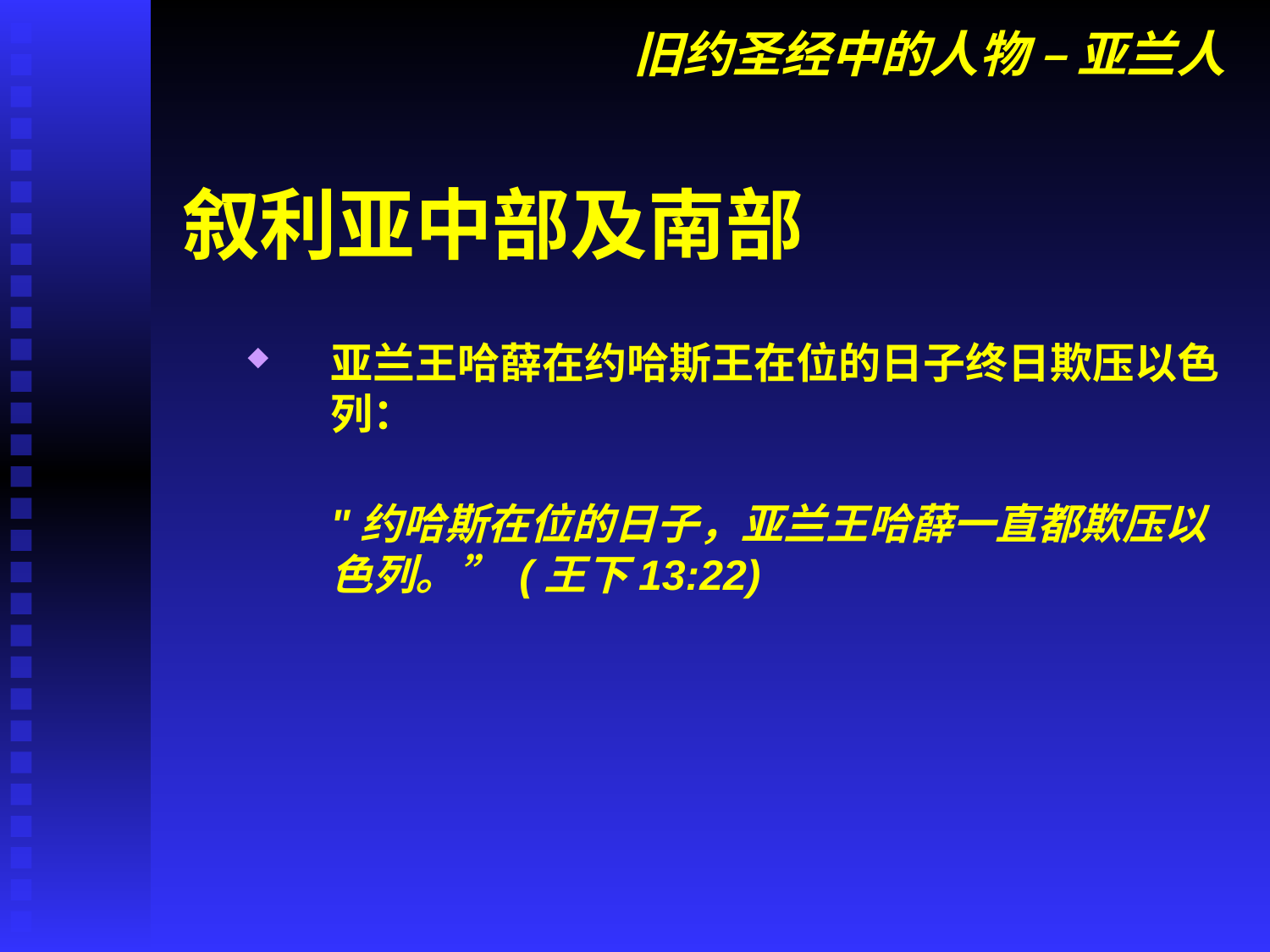

# 旧约圣经中的人物 – 亚兰人
叙利亚中部及南部

亚兰王哈薛在约哈斯王在位的日子终日欺压以色列：
"约哈斯在位的日子，亚兰王哈薛一直都欺压以色列。” (王下13:22)